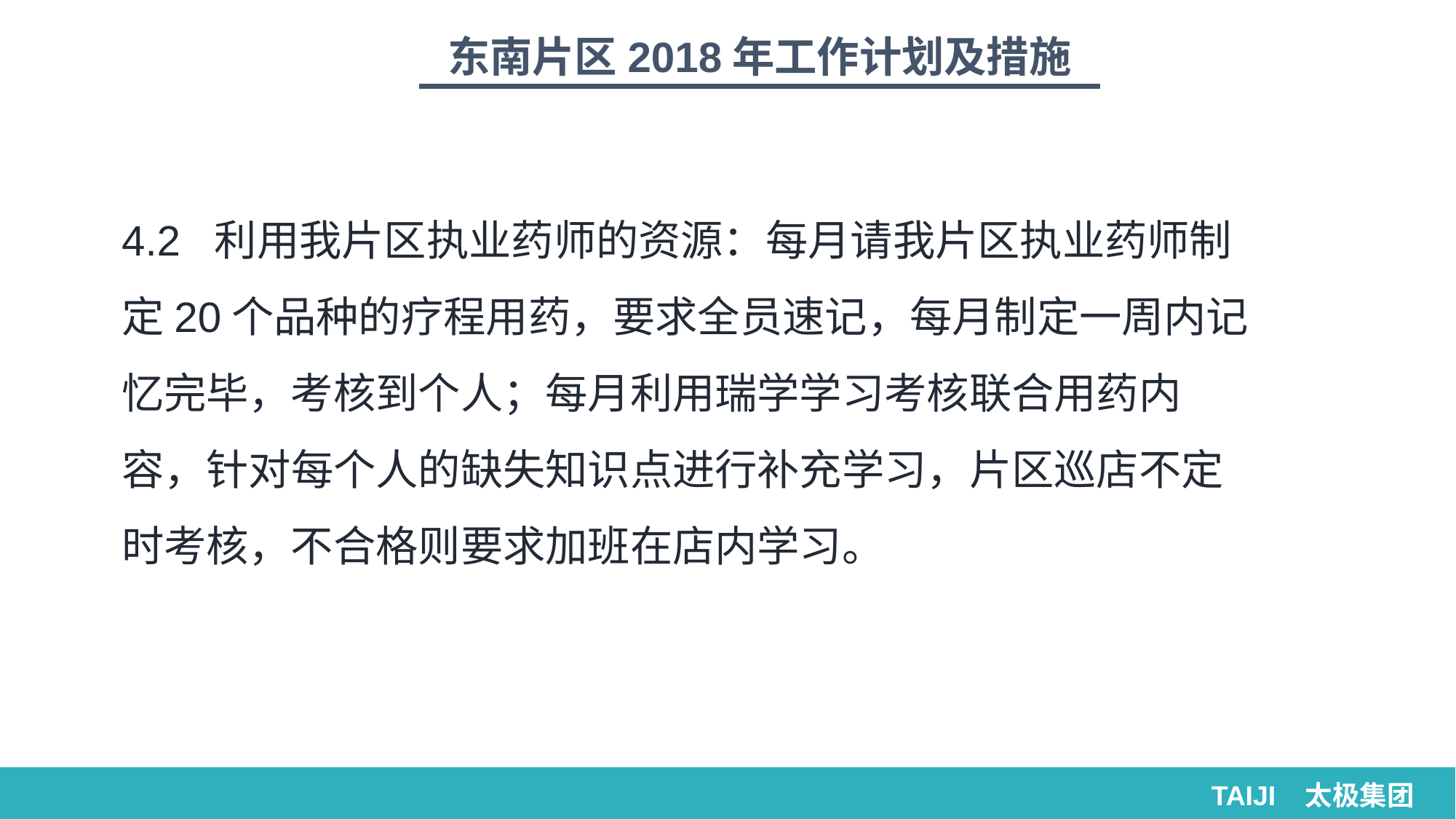

东南片区2018年工作计划及措施

4.2  利用我片区执业药师的资源：每月请我片区执业药师制定20个品种的疗程用药，要求全员速记，每月制定一周内记忆完毕，考核到个人；每月利用瑞学学习考核联合用药内容，针对每个人的缺失知识点进行补充学习，片区巡店不定时考核，不合格则要求加班在店内学习。

TAIJI   太极集团